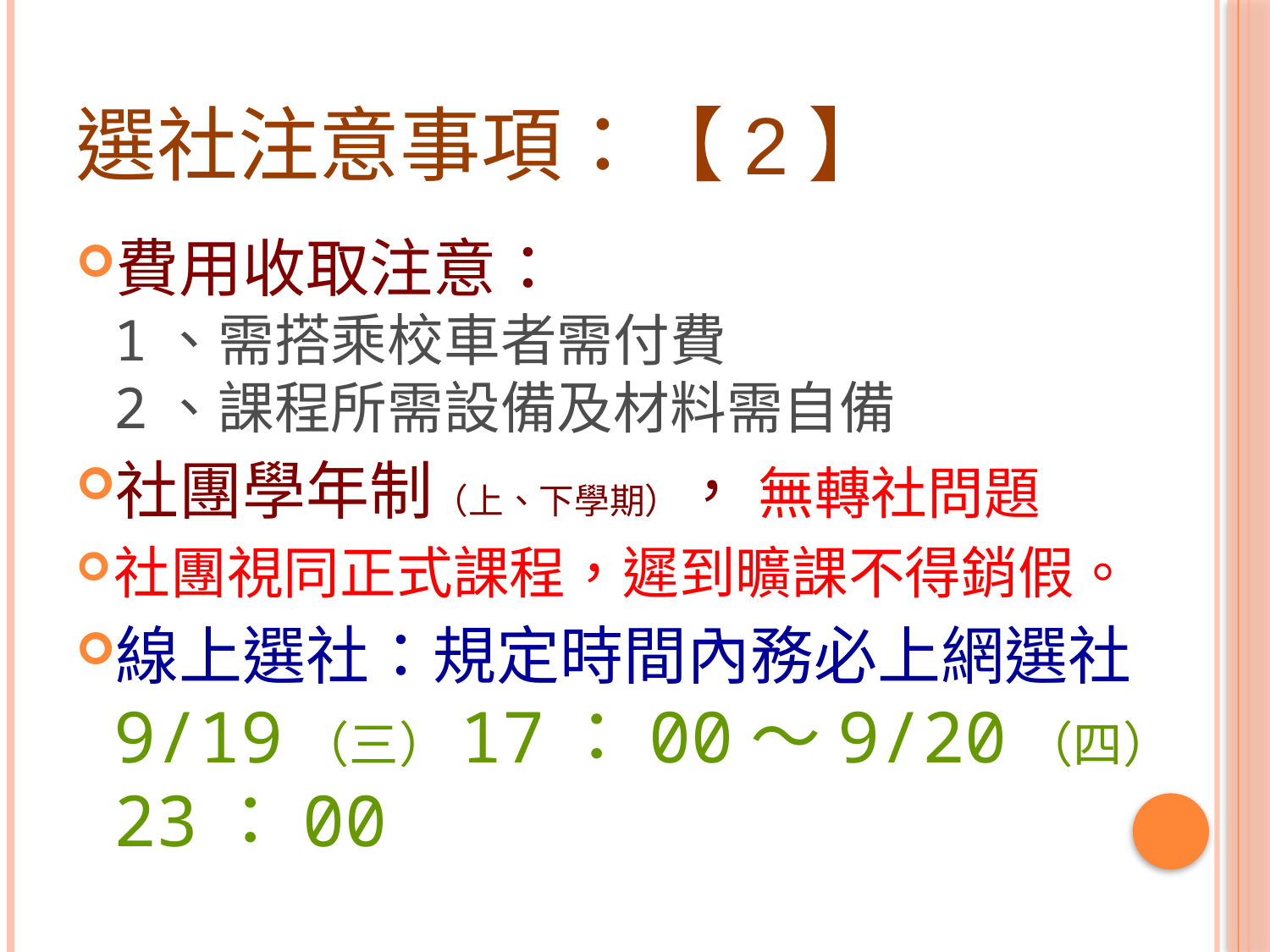

# 選社注意事項：【2】
費用收取注意：
1、需搭乘校車者需付費
2、課程所需設備及材料需自備
社團學年制（上、下學期）， 無轉社問題
社團視同正式課程，遲到曠課不得銷假。
線上選社：規定時間內務必上網選社
9/19（三）17：00～9/20（四）23：00